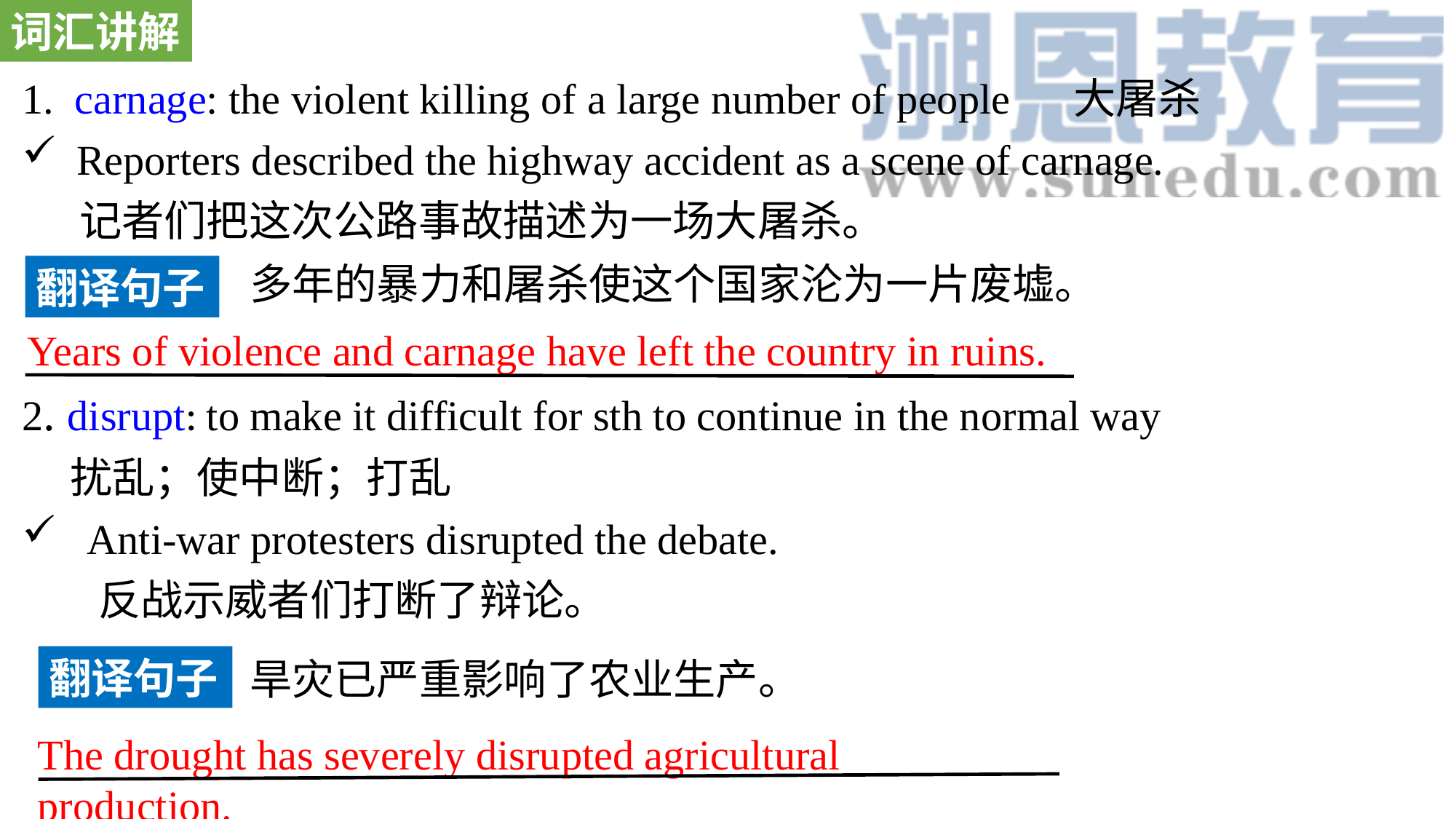

词汇讲解
1.  carnage: the violent killing of a large number of people     大屠杀
Reporters described the highway accident as a scene of carnage.
     记者们把这次公路事故描述为一场大屠杀。

2. disrupt: to make it difficult for sth to continue in the normal way
    扰乱；使中断；打乱
 Anti-war protesters disrupted the debate.
       反战示威者们打断了辩论。
多年的暴力和屠杀使这个国家沦为一片废墟。
翻译句子
Years of violence and carnage have left the country in ruins.
翻译句子
旱灾已严重影响了农业生产。
The drought has severely disrupted agricultural production.